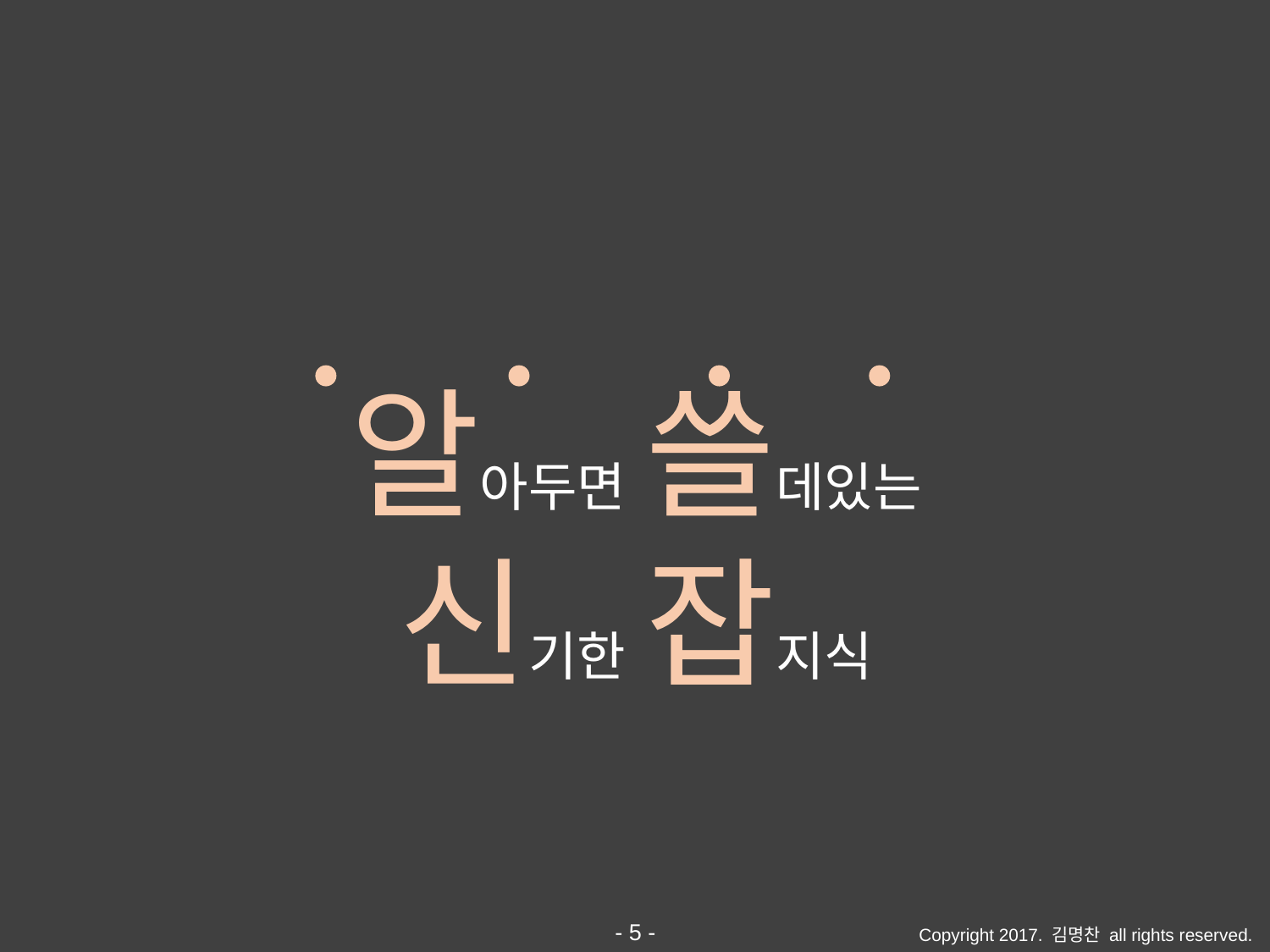

알아두면 쓸데있는 신기한 잡지식

- 5 -
Copyright 2017. 김명찬 all rights reserved.